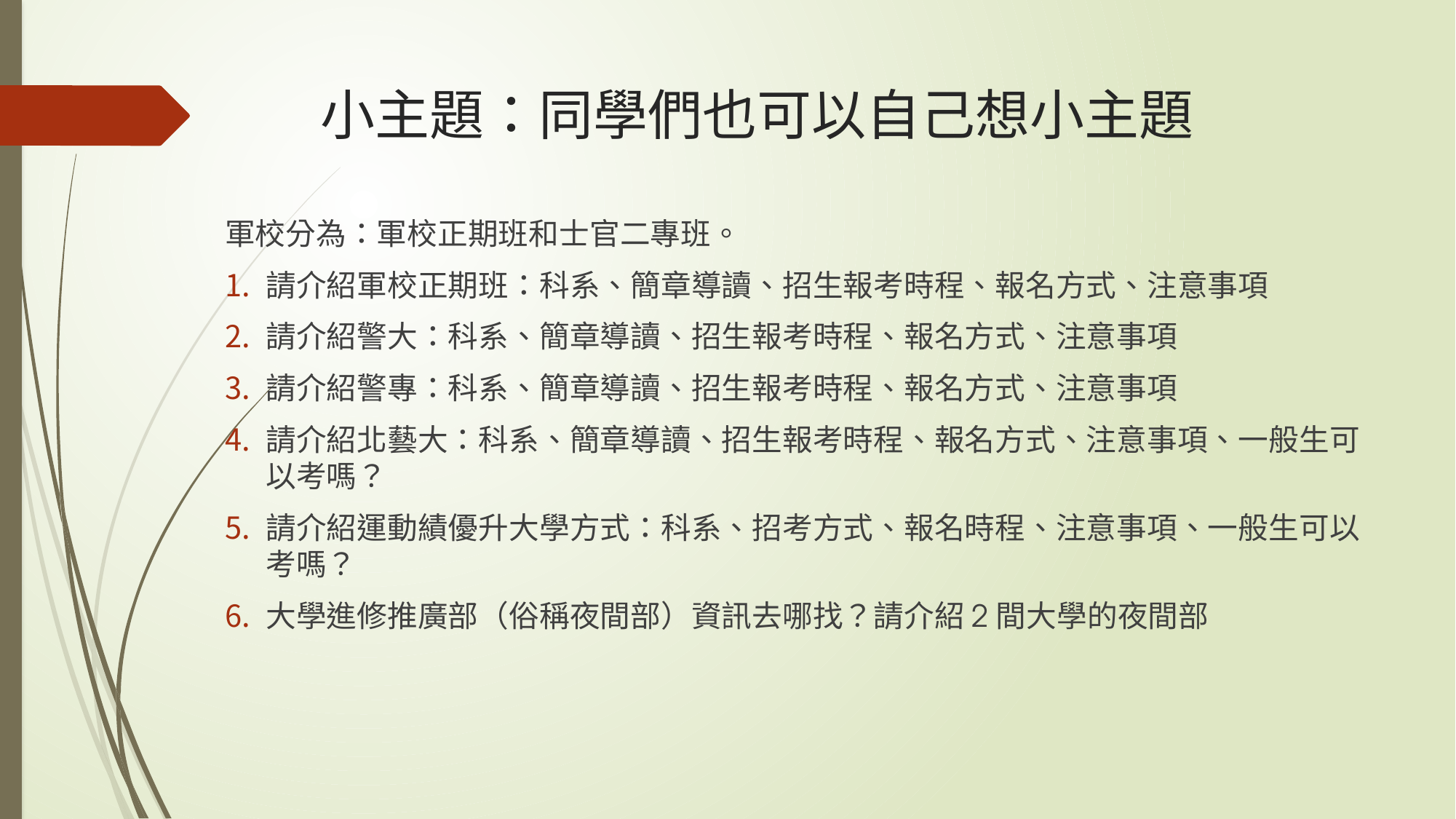

# 小主題：同學們也可以自己想小主題
軍校分為：軍校正期班和士官二專班。
請介紹軍校正期班：科系、簡章導讀、招生報考時程、報名方式、注意事項
請介紹警大：科系、簡章導讀、招生報考時程、報名方式、注意事項
請介紹警專：科系、簡章導讀、招生報考時程、報名方式、注意事項
請介紹北藝大：科系、簡章導讀、招生報考時程、報名方式、注意事項、一般生可以考嗎？
請介紹運動績優升大學方式：科系、招考方式、報名時程、注意事項、一般生可以考嗎？
大學進修推廣部（俗稱夜間部）資訊去哪找？請介紹2間大學的夜間部